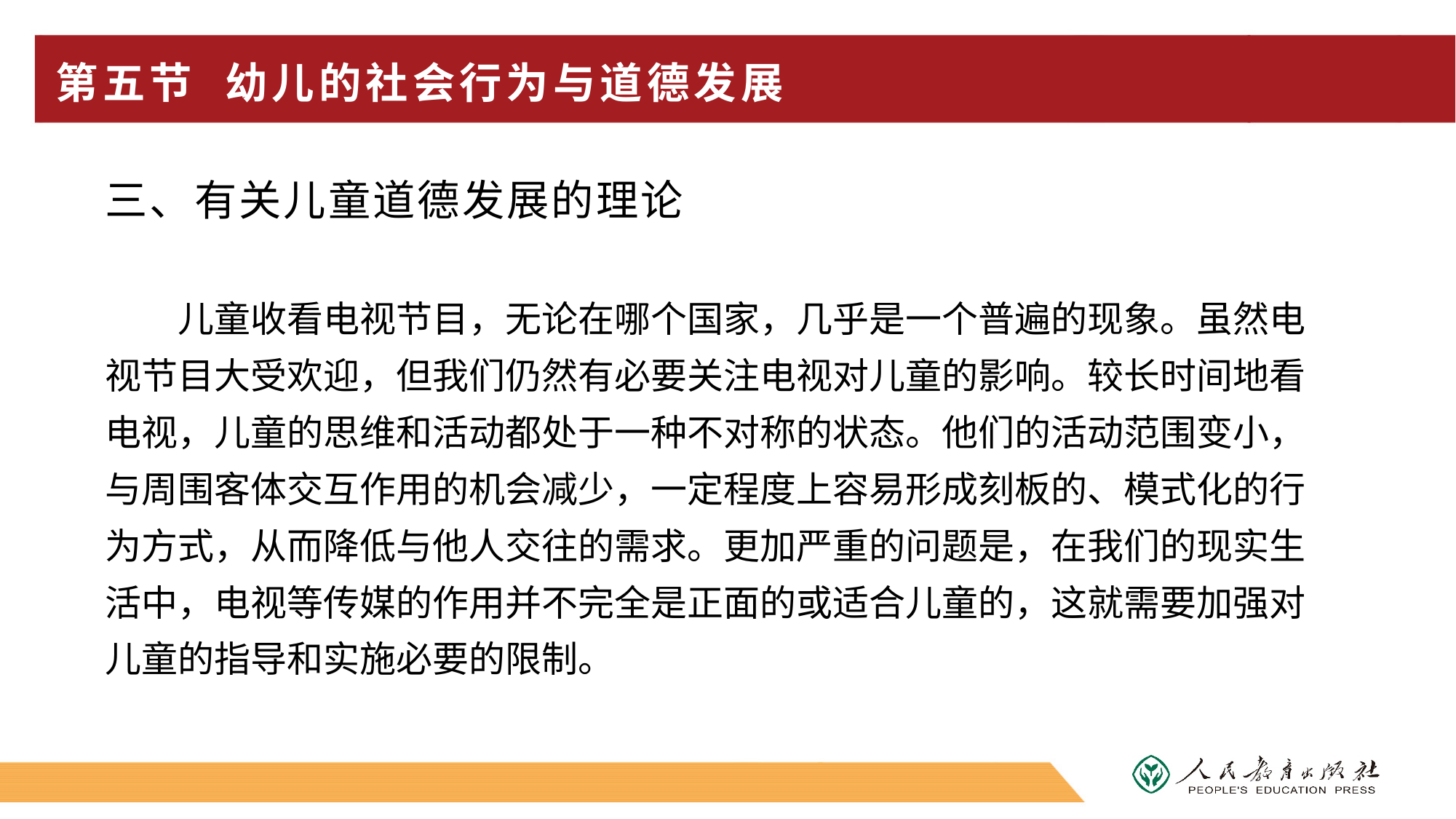

# 第五节  幼儿的社会行为与道德发展
三、有关儿童道德发展的理论
儿童收看电视节目，无论在哪个国家，几乎是一个普遍的现象。虽然电视节目大受欢迎，但我们仍然有必要关注电视对儿童的影响。较长时间地看电视，儿童的思维和活动都处于一种不对称的状态。他们的活动范围变小，与周围客体交互作用的机会减少，一定程度上容易形成刻板的、模式化的行为方式，从而降低与他人交往的需求。更加严重的问题是，在我们的现实生活中，电视等传媒的作用并不完全是正面的或适合儿童的，这就需要加强对儿童的指导和实施必要的限制。